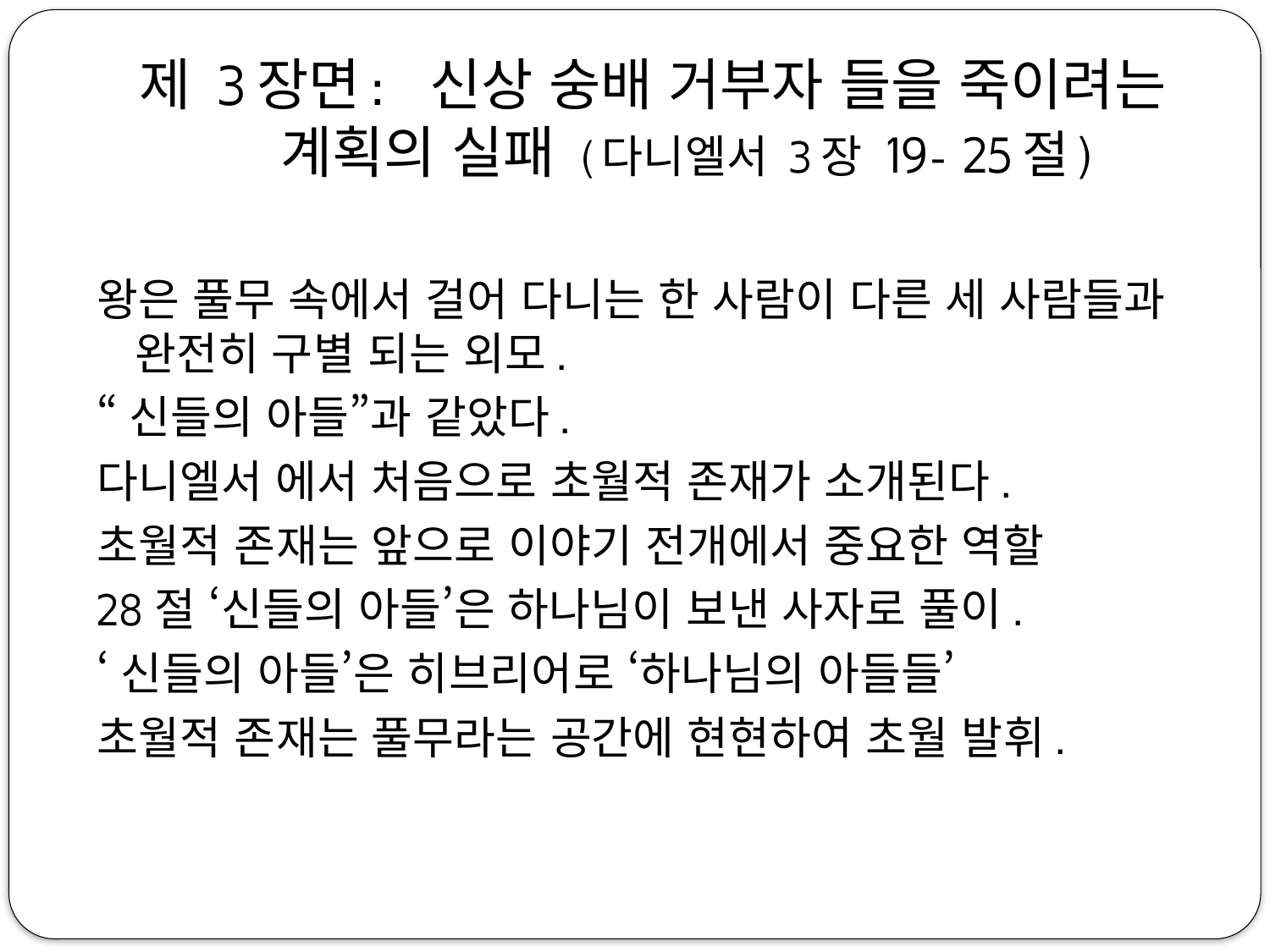

# 제 3장면:  신상 숭배 거부자 들을 죽이려는 계획의 실패 (다니엘서 3장 19- 25절)

왕은 풀무 속에서 걸어 다니는 한 사람이 다른 세 사람들과 완전히 구별 되는 외모.
“신들의 아들”과 같았다.
다니엘서 에서 처음으로 초월적 존재가 소개된다.
초월적 존재는 앞으로 이야기 전개에서 중요한 역할
28절 ‘신들의 아들’은 하나님이 보낸 사자로 풀이.
‘신들의 아들’은 히브리어로 ‘하나님의 아들들’
초월적 존재는 풀무라는 공간에 현현하여 초월 발휘.